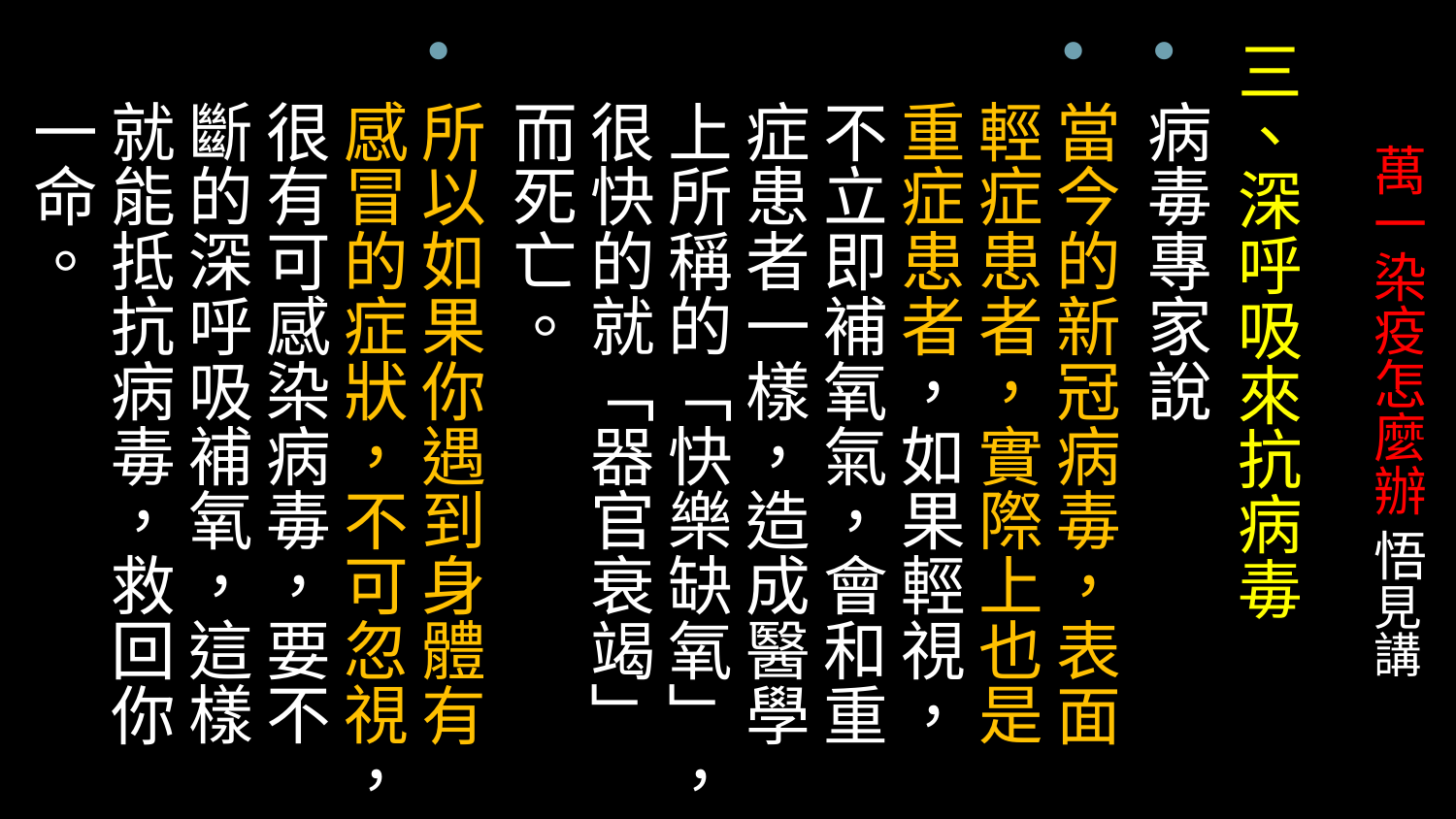

三、深呼吸來抗病毒
病毒專家說
當今的新冠病毒，表面輕症患者，實際上也是重症患者，如果輕視，不立即補氧氣，會和重症患者一樣，造成醫學上所稱的「快樂缺氧」，很快的就「器官衰竭」而死亡。
所以如果你遇到身體有感冒的症狀，不可忽視，很有可感染病毒，要不斷的深呼吸補氧，這樣就能抵抗病毒，救回你一命。
# 萬一染疫怎麼辦 悟見講